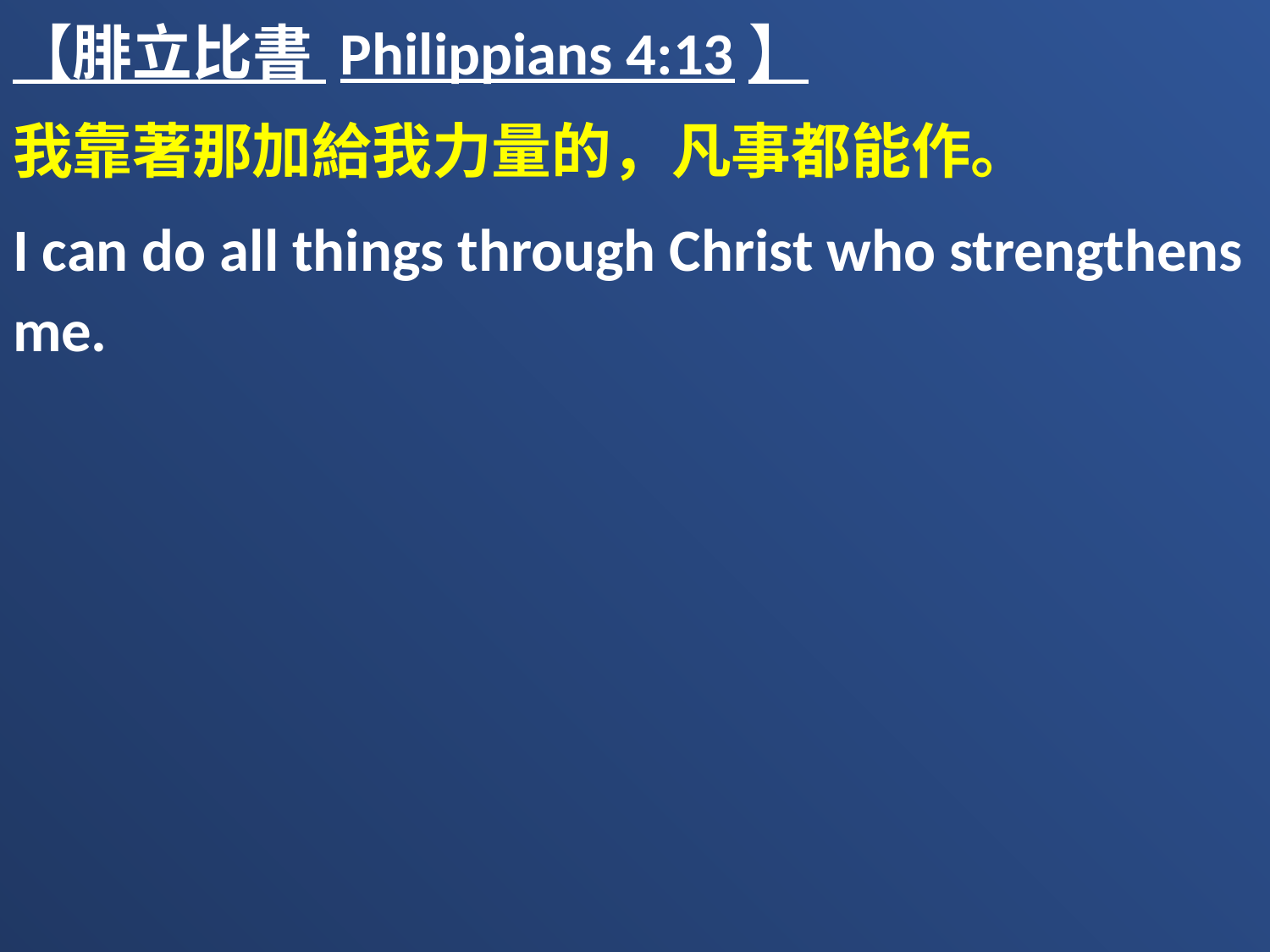

【腓立比書 Philippians 4:13】
我靠著那加給我力量的，凡事都能作。
I can do all things through Christ who strengthens me.